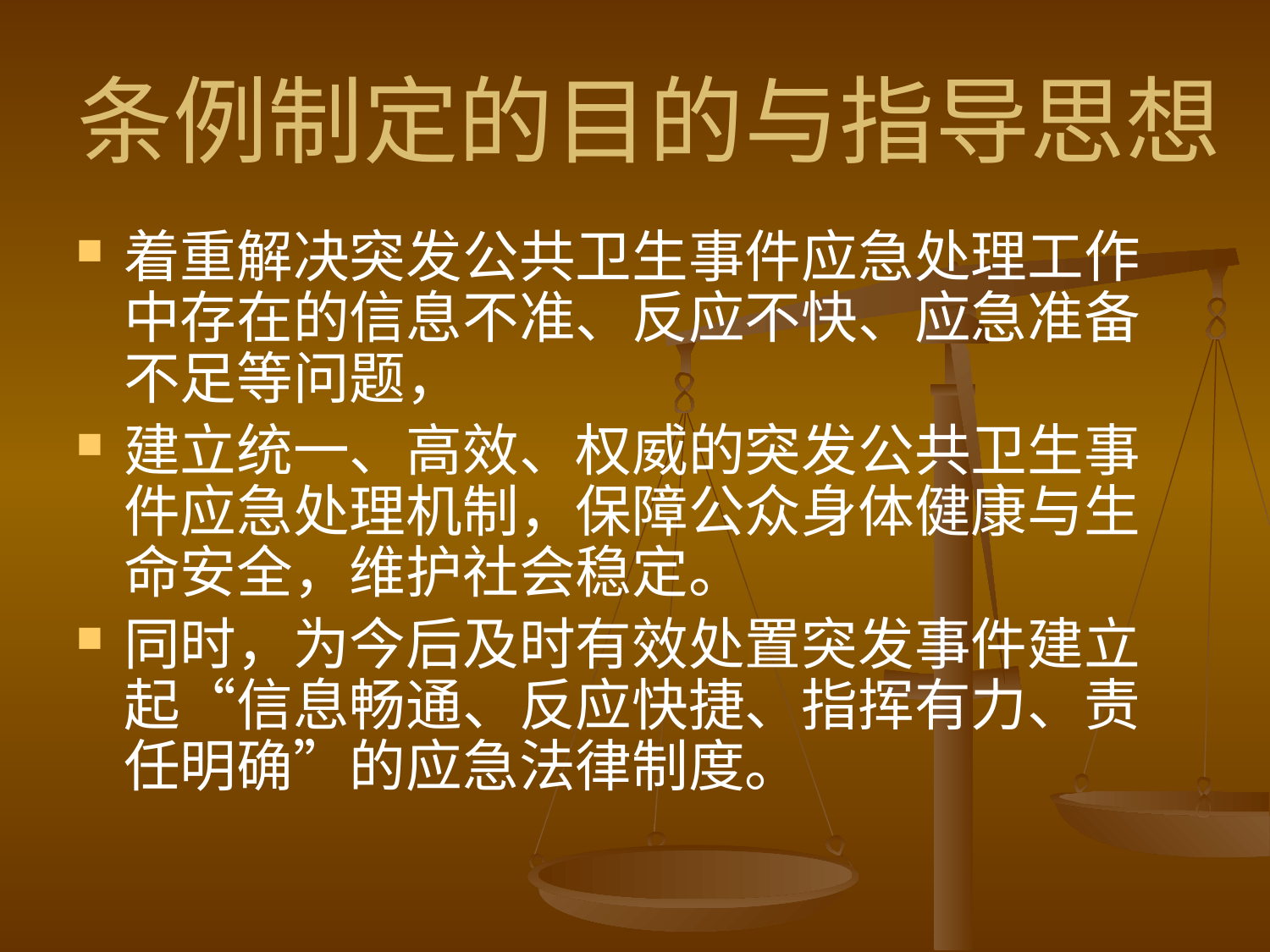

# 条例制定的目的与指导思想
着重解决突发公共卫生事件应急处理工作中存在的信息不准、反应不快、应急准备不足等问题，
建立统一、高效、权威的突发公共卫生事件应急处理机制，保障公众身体健康与生命安全，维护社会稳定。
同时，为今后及时有效处置突发事件建立起“信息畅通、反应快捷、指挥有力、责任明确”的应急法律制度。